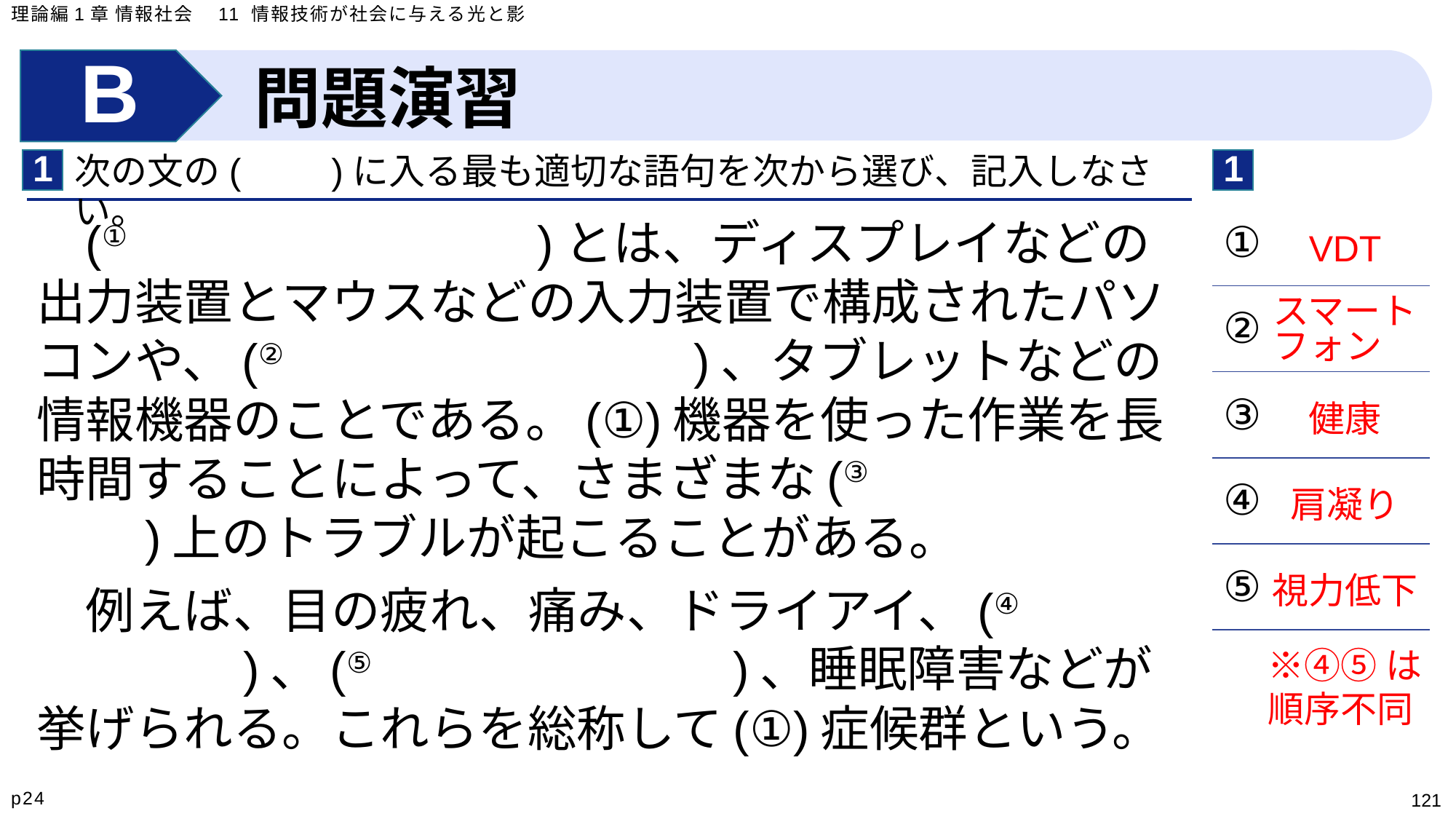

理論編1章 情報社会　11 情報技術が社会に与える光と影
問題演習
1
1
次の文の(　　)に入る最も適切な語句を次から選び、記入しなさい。
| ① |
| --- |
| ② |
| ③ |
| ④ |
| ⑤ |
(①　　　　　　　　)とは、ディスプレイなどの出力装置とマウスなどの入力装置で構成されたパソコンや、(②　　　　　　　　)、タブレットなどの情報機器のことである。(①)機器を使った作業を長時間することによって、さまざまな(③　　　　　　　　)上のトラブルが起こることがある。
例えば、目の疲れ、痛み、ドライアイ、(④　　　　　　　)、(⑤　　　　　　　)、睡眠障害などが挙げられる。これらを総称して(①)症候群という。
VDT
スマート
フォン
健康
肩凝り
視力低下
※④⑤は
順序不同
p24
121